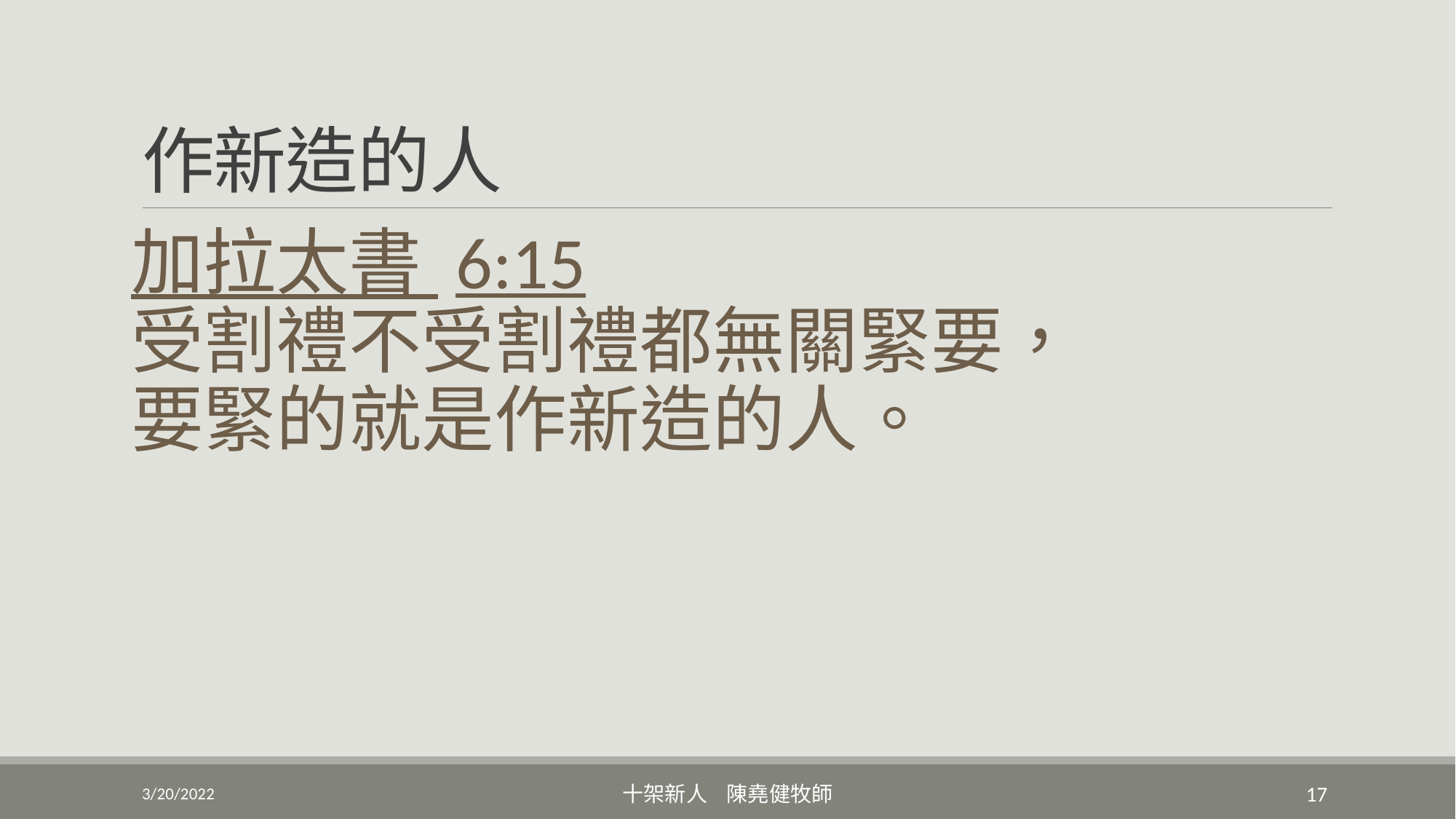

# 作新造的人
加拉太書 6:15
受割禮不受割禮都無關緊要，
要緊的就是作新造的人。

3/20/2022
十架新人    陳堯健牧師
17